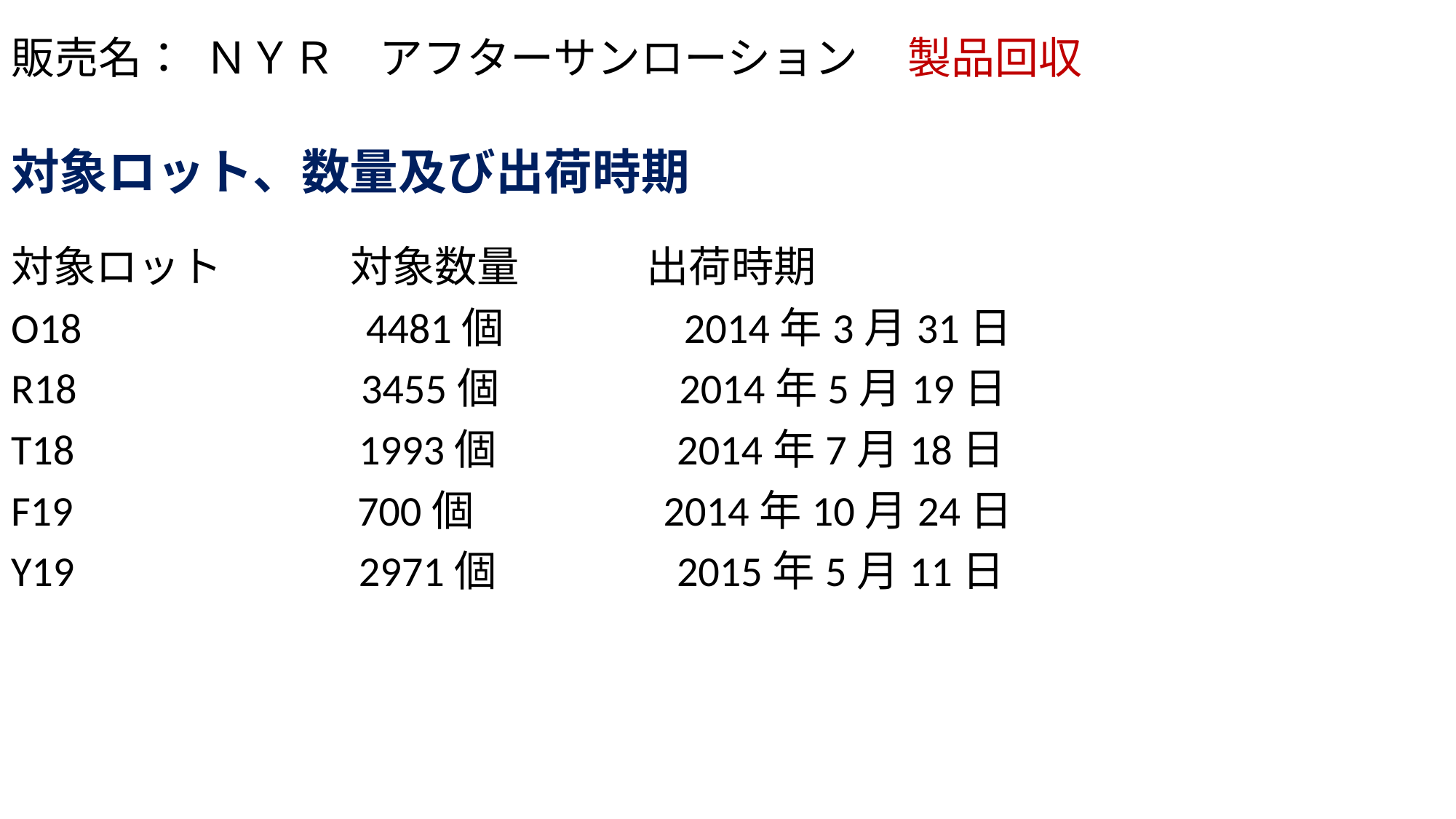

# 販売名：  ＮＹＲ　アフターサンローション     製品回収
対象ロット、数量及び出荷時期

対象ロット　　　対象数量　　　出荷時期
O18　　　　　　 4481個　　　　2014年3月31日
R18　　　　　　 3455個　　　　2014年5月19日
T18 　　　　　　1993個　　　　2014年7月18日
F19　　　　　　 700個　　　　 2014年10月24日
Y19　　　　　　 2971個　　　　2015年5月11日